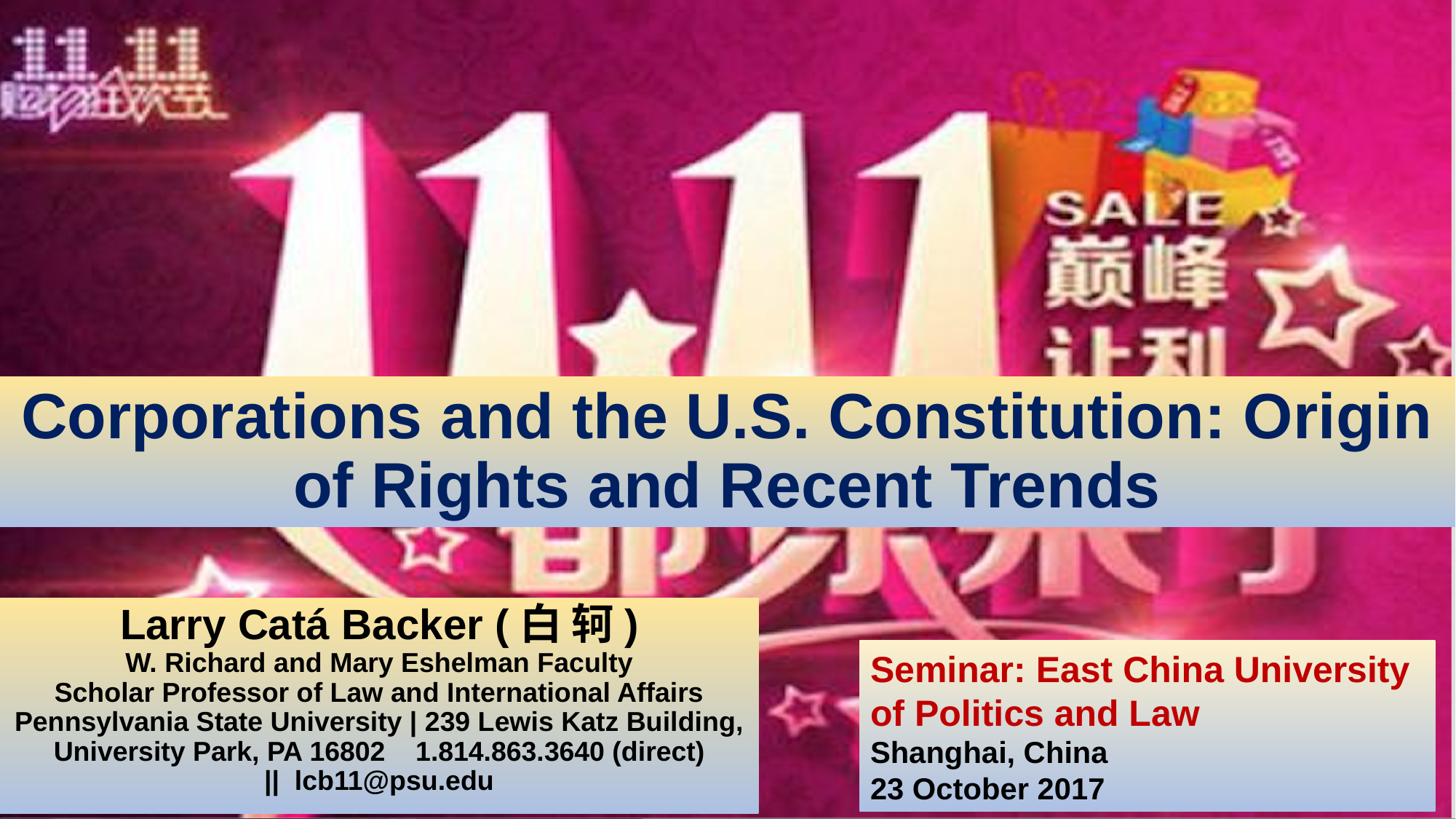

# Corporations and the U.S. Constitution: Origin of Rights and Recent Trends
Larry Catá Backer (白 轲)
W. Richard and Mary Eshelman Faculty Scholar Professor of Law and International Affairs
Pennsylvania State University | 239 Lewis Katz Building, University Park, PA 16802    1.814.863.3640 (direct) ||  lcb11@psu.edu
Seminar: East China University of Politics and Law
Shanghai, China
23 October 2017